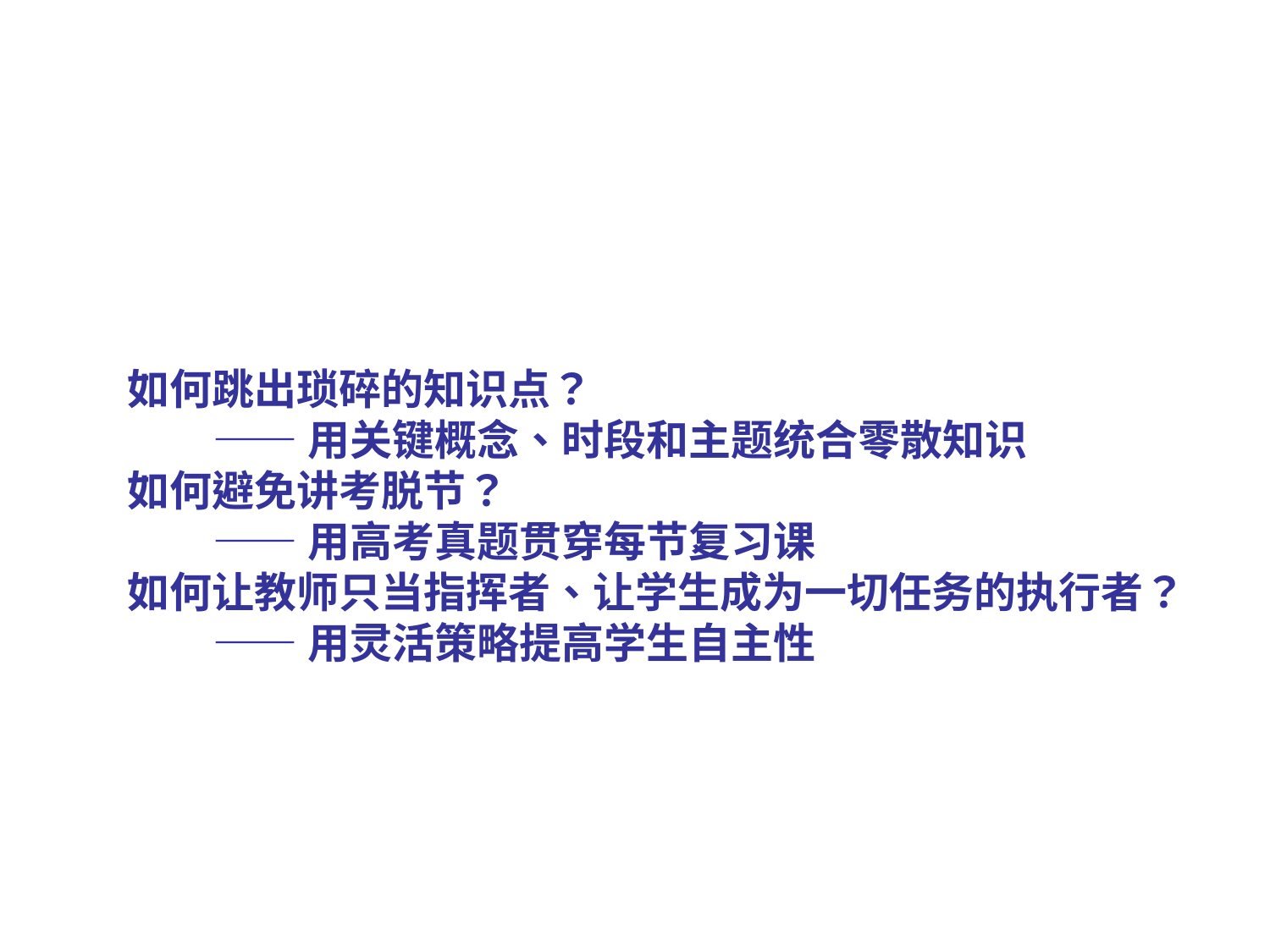

如何跳出琐碎的知识点？
         ——用关键概念、时段和主题统合零散知识
如何避免讲考脱节？
         ——用高考真题贯穿每节复习课
如何让教师只当指挥者、让学生成为一切任务的执行者？
         ——用灵活策略提高学生自主性